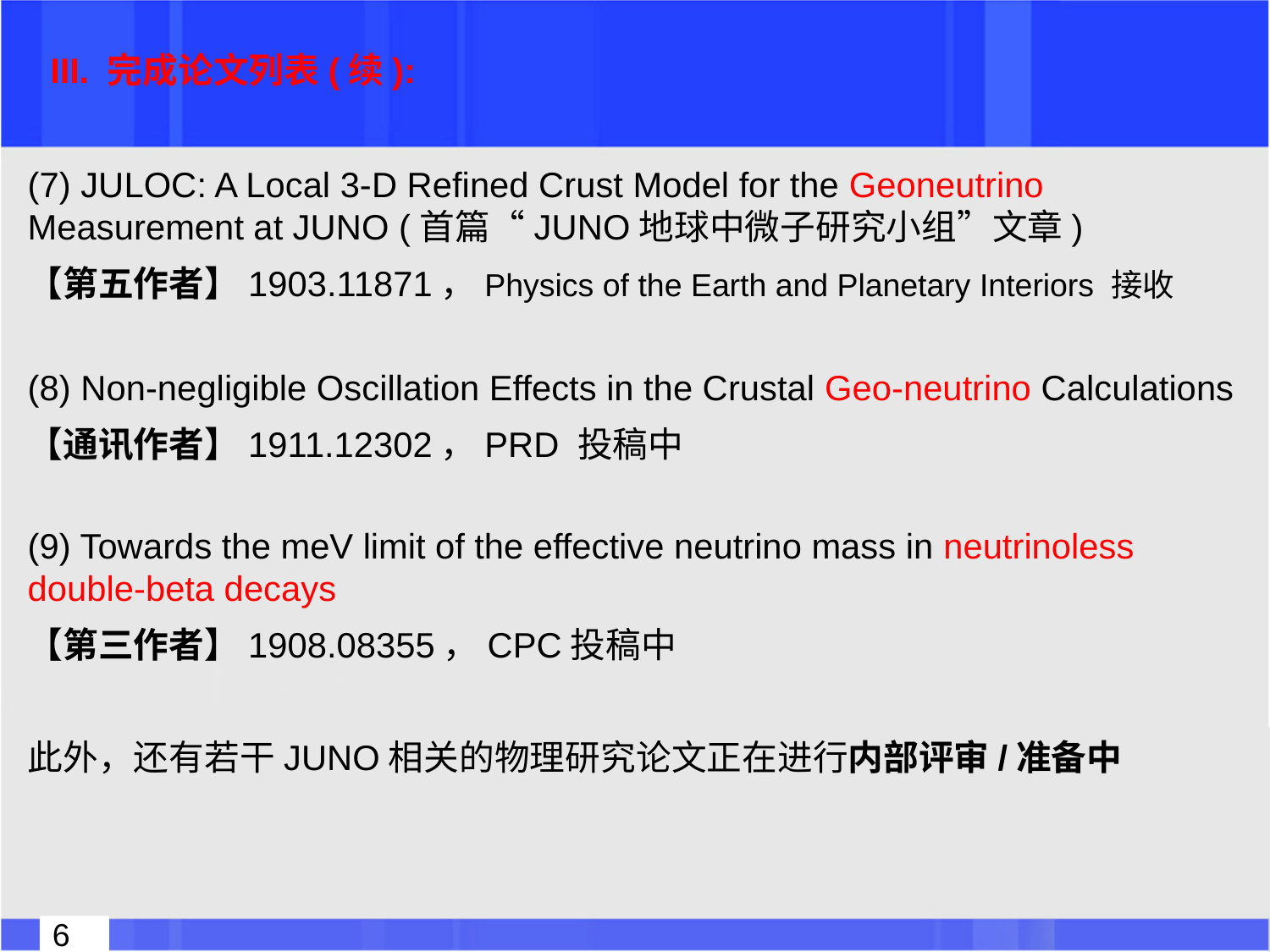

III. 完成论文列表(续):
(7) JULOC: A Local 3-D Refined Crust Model for the Geoneutrino Measurement at JUNO (首篇“JUNO地球中微子研究小组”文章)
【第五作者】1903.11871，Physics of the Earth and Planetary Interiors 接收

(8) Non-negligible Oscillation Effects in the Crustal Geo-neutrino Calculations
【通讯作者】1911.12302，PRD 投稿中

(9) Towards the meV limit of the effective neutrino mass in neutrinoless double-beta decays
【第三作者】1908.08355，CPC投稿中

此外，还有若干JUNO相关的物理研究论文正在进行内部评审/准备中